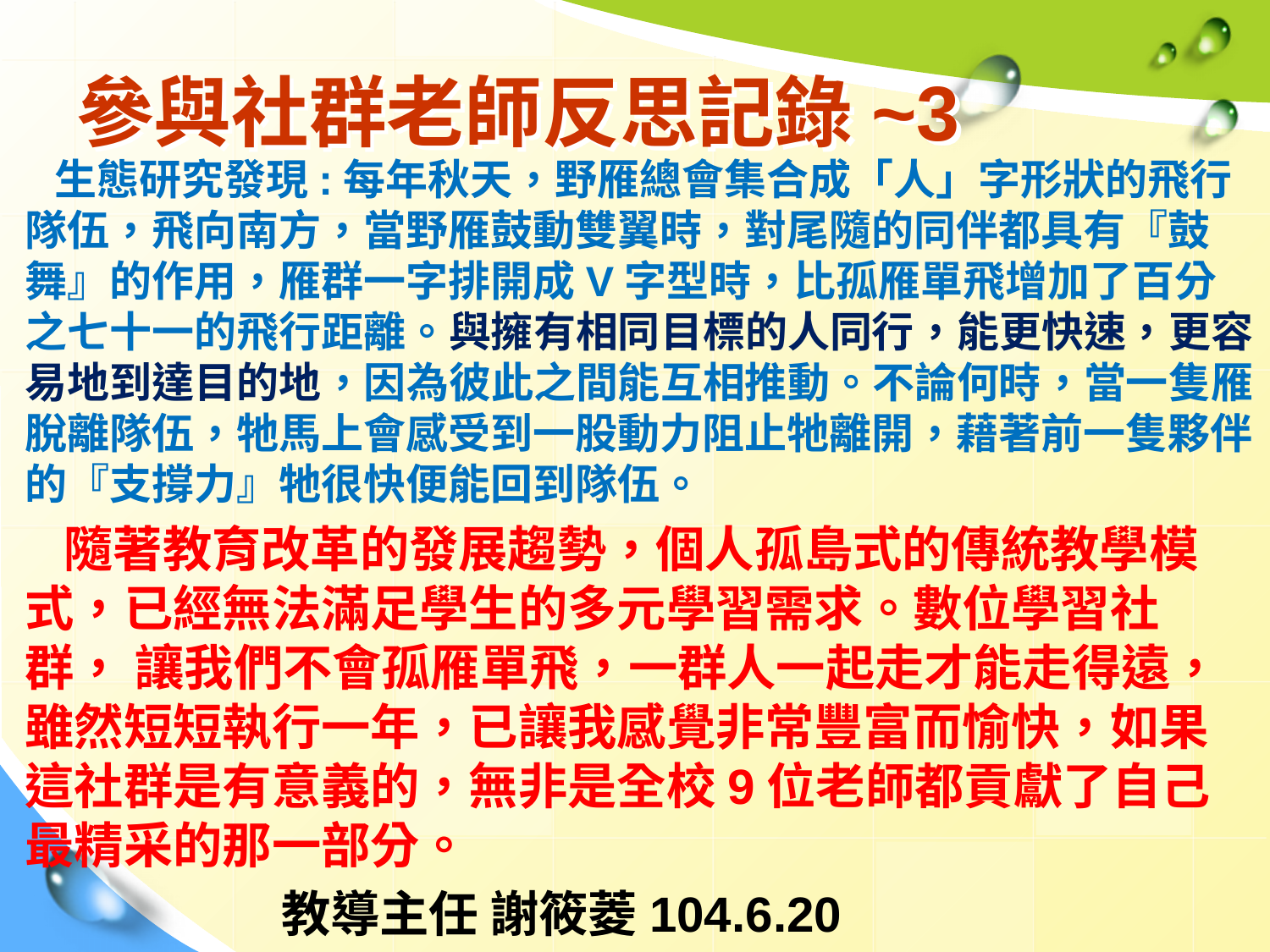

# 參與社群老師反思記錄~3
       生態研究發現:每年秋天，野雁總會集合成「人」字形狀的飛行隊伍，飛向南方，當野雁鼓動雙翼時，對尾隨的同伴都具有『鼓舞』的作用，雁群一字排開成V字型時，比孤雁單飛增加了百分之七十一的飛行距離。與擁有相同目標的人同行，能更快速，更容易地到達目的地，因為彼此之間能互相推動。不論何時，當一隻雁脫離隊伍，牠馬上會感受到一股動力阻止牠離開，藉著前一隻夥伴的『支撐力』牠很快便能回到隊伍。
        隨著教育改革的發展趨勢，個人孤島式的傳統教學模式，已經無法滿足學生的多元學習需求。數位學習社群， 讓我們不會孤雁單飛，一群人一起走才能走得遠，雖然短短執行一年，已讓我感覺非常豐富而愉快，如果這社群是有意義的，無非是全校9位老師都貢獻了自己最精采的那一部分。
                          教導主任 謝筱菱104.6.20